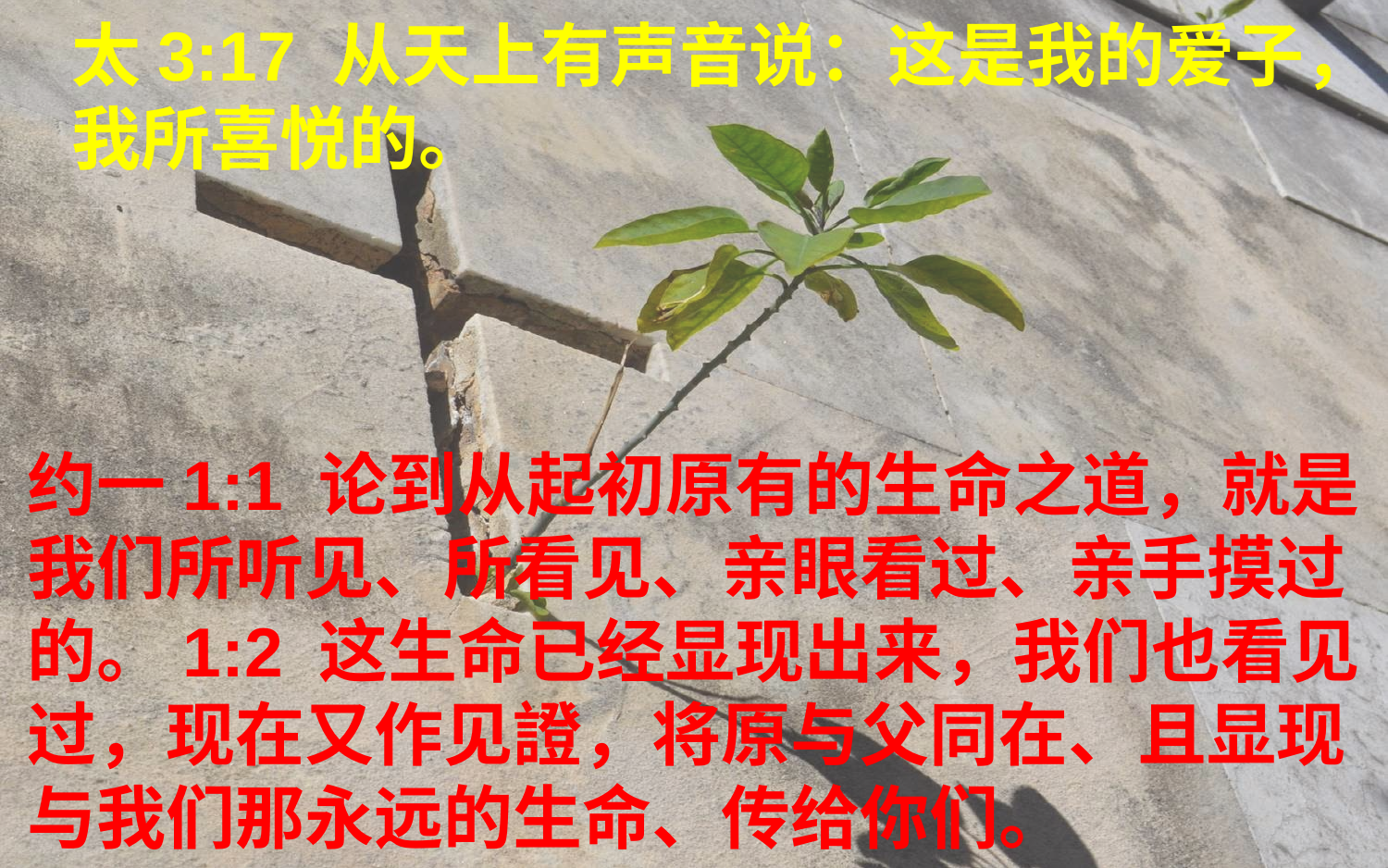

太3:17 从天上有声音说：这是我的爱子，我所喜悦的。
约一1:1 论到从起初原有的生命之道，就是我们所听见、所看见、亲眼看过、亲手摸过的。1:2 这生命已经显现出来，我们也看见过，现在又作见證，将原与父同在、且显现与我们那永远的生命、传给你们。